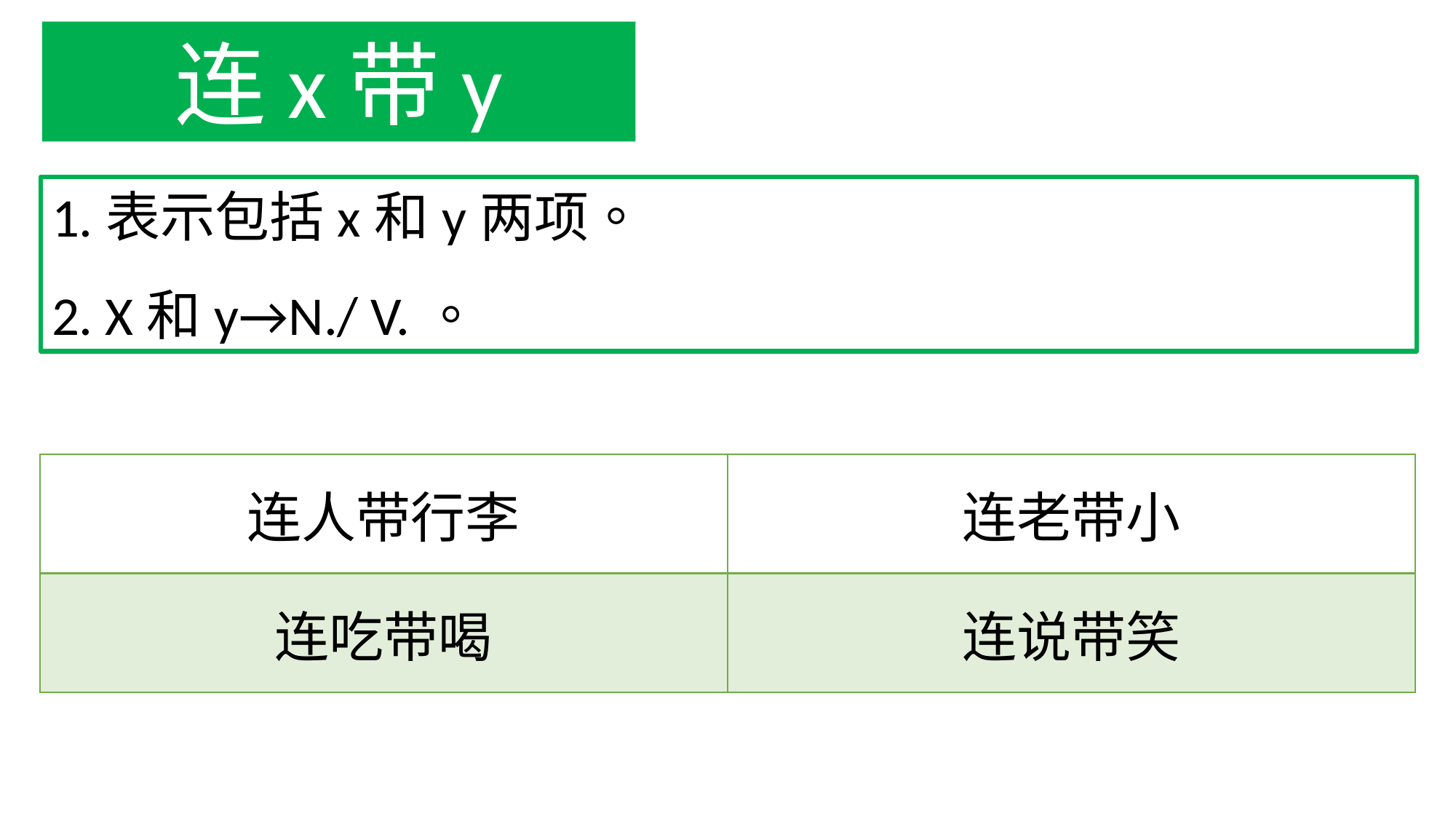

连x带y
1.表示包括x和y两项。
2. X和y→N./ V.。
| 连人带行李 | 连老带小 |
| --- | --- |
| 连吃带喝 | 连说带笑 |